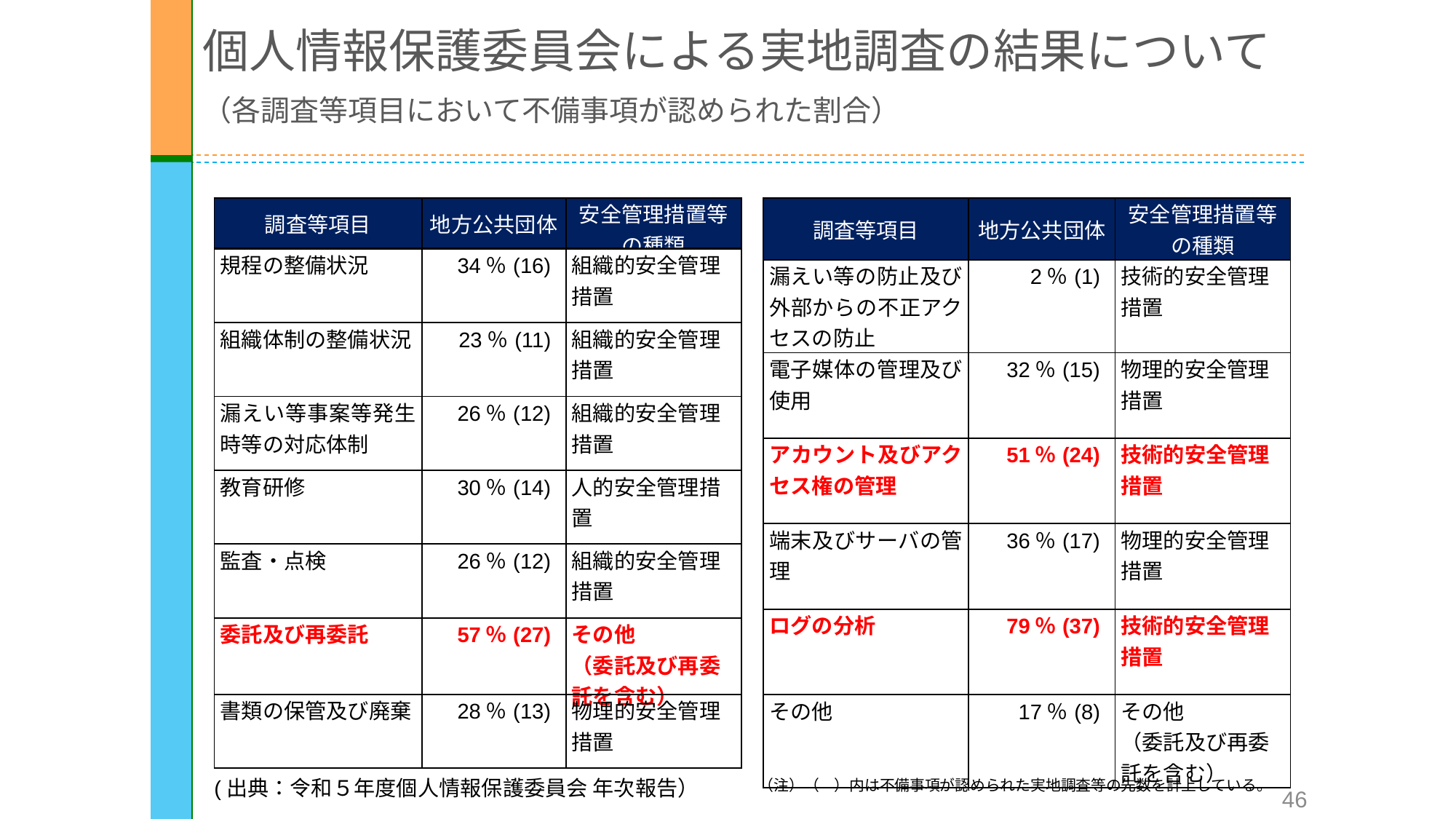

個人情報保護委員会による実地調査の結果について
（各調査等項目において不備事項が認められた割合）

| 調査等項目 | 地方公共団体 | 安全管理措置等の種類 |
| --- | --- | --- |
| 規程の整備状況 | 34％(16) | 組織的安全管理措置 |
| 組織体制の整備状況 | 23％(11) | 組織的安全管理措置 |
| 漏えい等事案等発生時等の対応体制 | 26％(12) | 組織的安全管理措置 |
| 教育研修 | 30％(14) | 人的安全管理措置 |
| 監査・点検 | 26％(12) | 組織的安全管理措置 |
| 委託及び再委託 | 57％(27) | その他 （委託及び再委託を含む） |
| 書類の保管及び廃棄 | 28％(13) | 物理的安全管理措置 |
| 調査等項目 | 地方公共団体 | 安全管理措置等の種類 |
| --- | --- | --- |
| 漏えい等の防止及び外部からの不正アクセスの防止 | 2％(1) | 技術的安全管理措置 |
| 電子媒体の管理及び使用 | 32％(15) | 物理的安全管理措置 |
| アカウント及びアクセス権の管理 | 51％(24) | 技術的安全管理措置 |
| 端末及びサーバの管理 | 36％(17) | 物理的安全管理措置 |
| ログの分析 | 79％(37) | 技術的安全管理措置 |
| その他 | 17％(8) | その他 （委託及び再委託を含む） |
(出典：令和５年度個人情報保護委員会 年次報告）
（注）（　）内は不備事項が認められた実地調査等の先数を計上している。
46